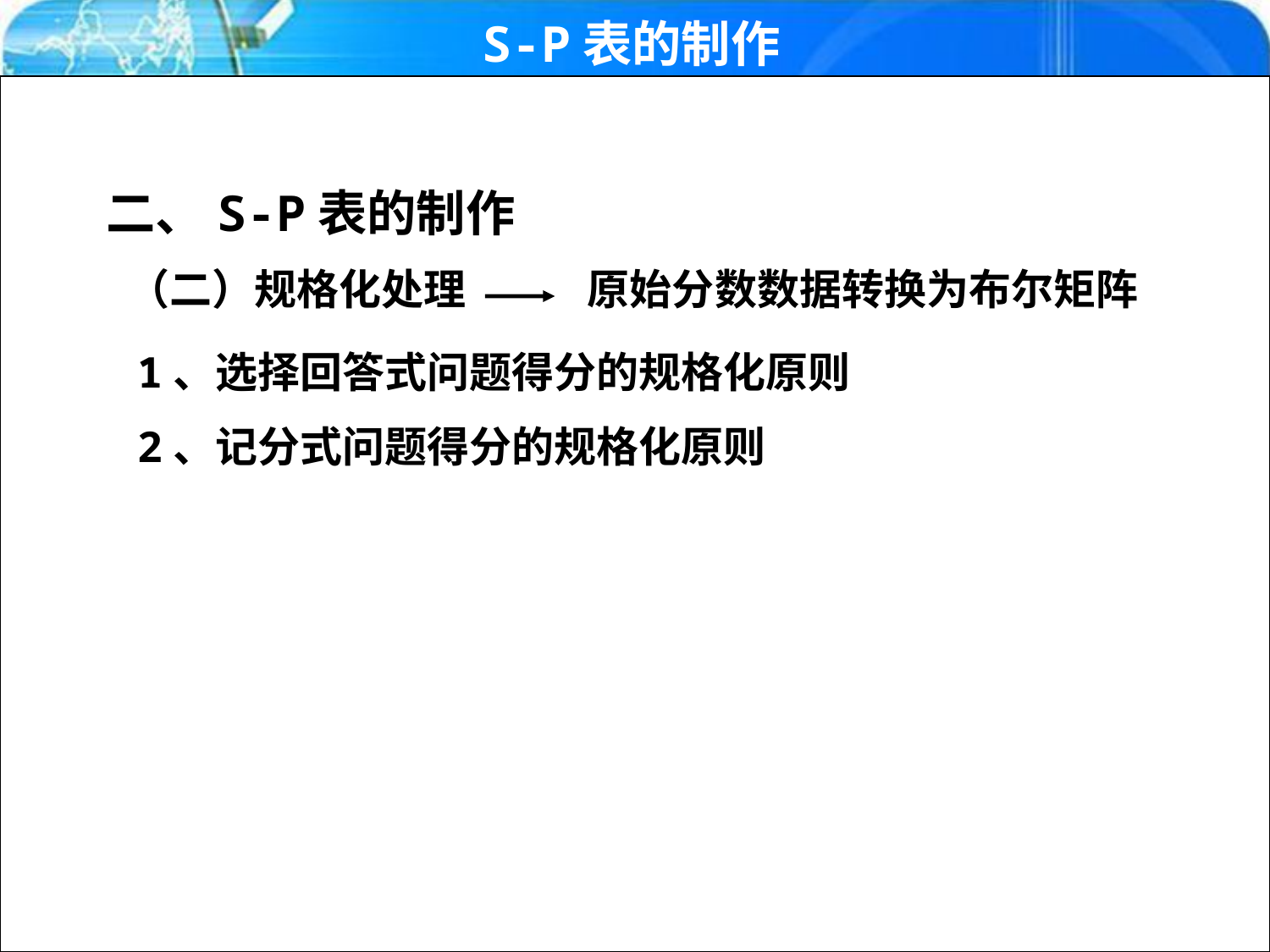

S-P表的制作
二、S-P表的制作
（二）规格化处理
原始分数数据转换为布尔矩阵

1、选择回答式问题得分的规格化原则
2、记分式问题得分的规格化原则